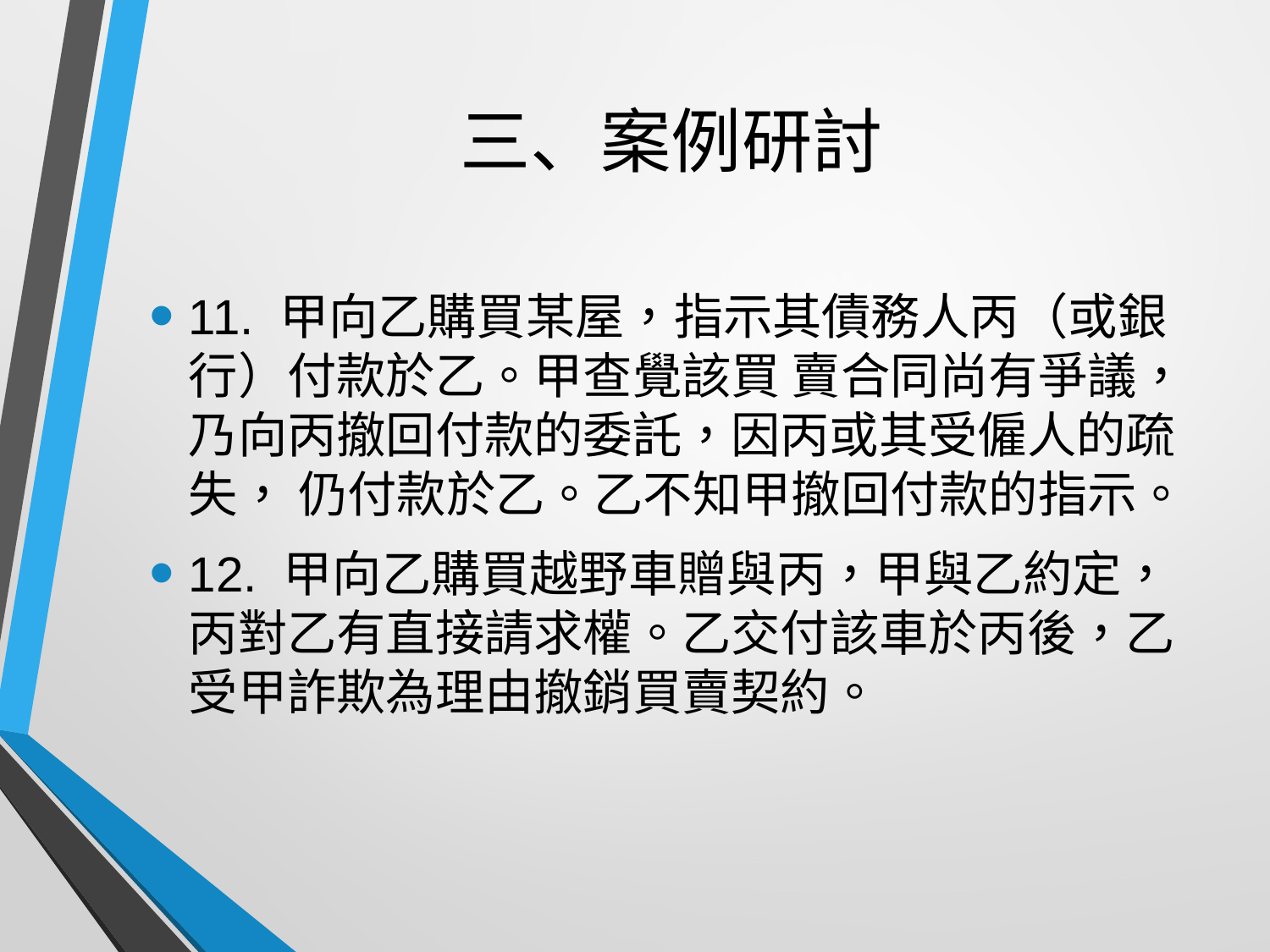

# 三、案例研討
11. 甲向乙購買某屋，指示其債務人丙（或銀行）付款於乙。甲查覺該買 賣合同尚有爭議，乃向丙撤回付款的委託，因丙或其受僱人的疏失， 仍付款於乙。乙不知甲撤回付款的指示。
12. 甲向乙購買越野車贈與丙，甲與乙約定，丙對乙有直接請求權。乙交付該車於丙後，乙受甲詐欺為理由撤銷買賣契約。